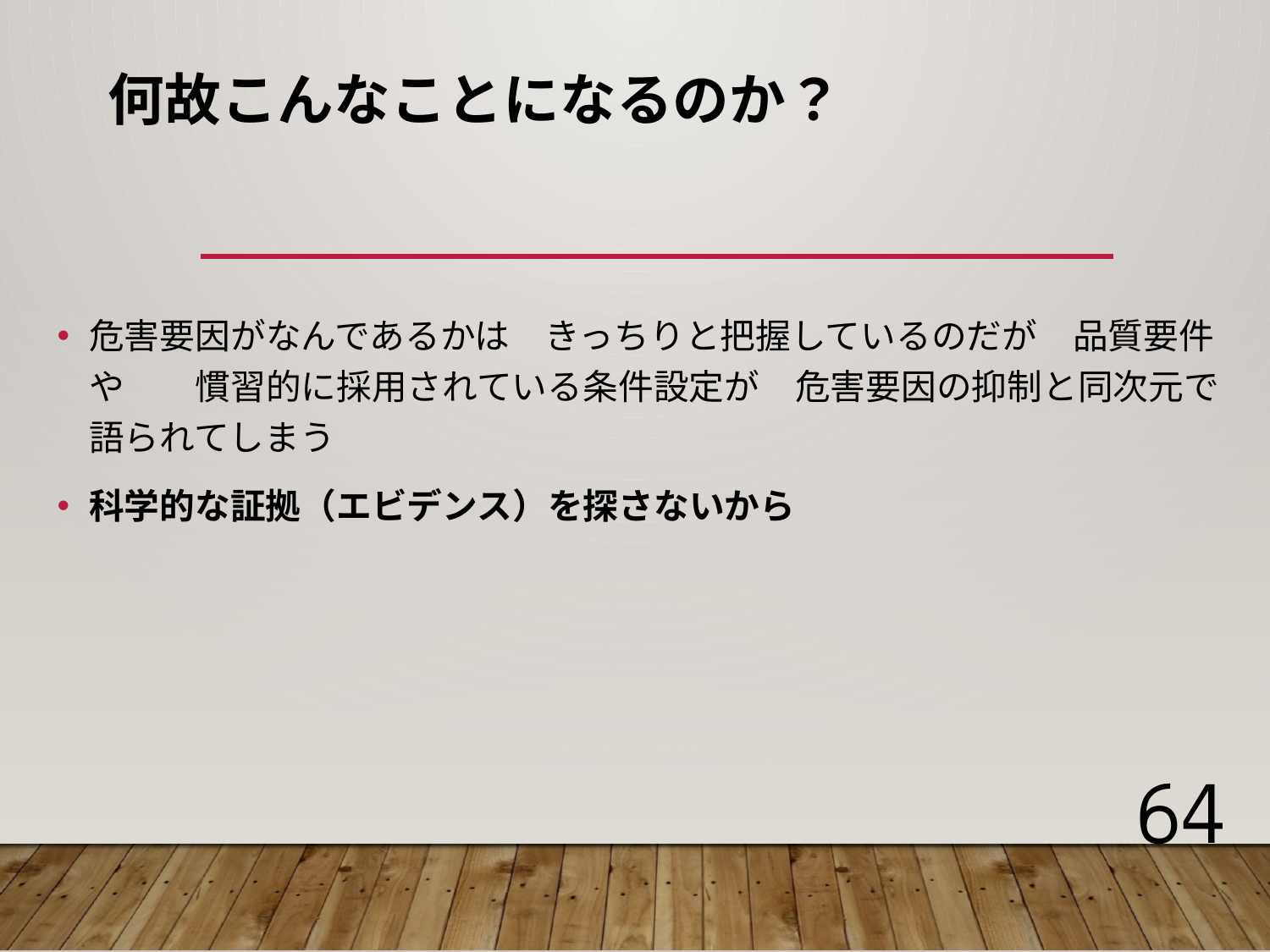

# 何故こんなことになるのか？
危害要因がなんであるかは　きっちりと把握しているのだが　品質要件や　　慣習的に採用されている条件設定が　危害要因の抑制と同次元で語られてしまう
科学的な証拠（エビデンス）を探さないから
64